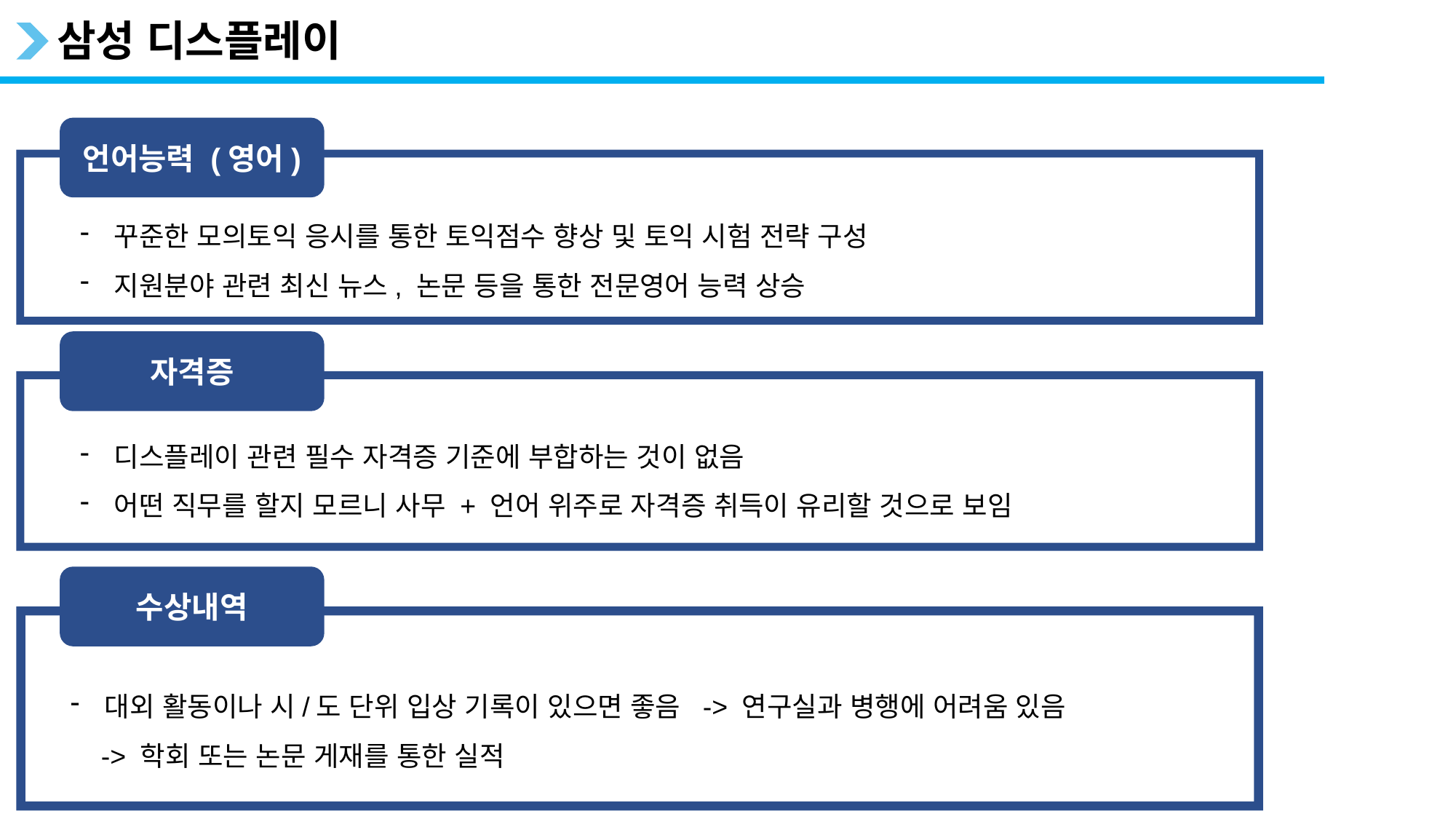

삼성 디스플레이

언어능력 (영어)

꾸준한 모의토익 응시를 통한 토익점수 향상 및 토익 시험 전략 구성
지원분야 관련 최신 뉴스, 논문 등을 통한 전문영어 능력 상승
자격증

디스플레이 관련 필수 자격증 기준에 부합하는 것이 없음
어떤 직무를 할지 모르니 사무 + 언어 위주로 자격증 취득이 유리할 것으로 보임
수상내역

대외 활동이나 시/도 단위 입상 기록이 있으면 좋음  -> 연구실과 병행에 어려움 있음
    -> 학회 또는 논문 게재를 통한 실적